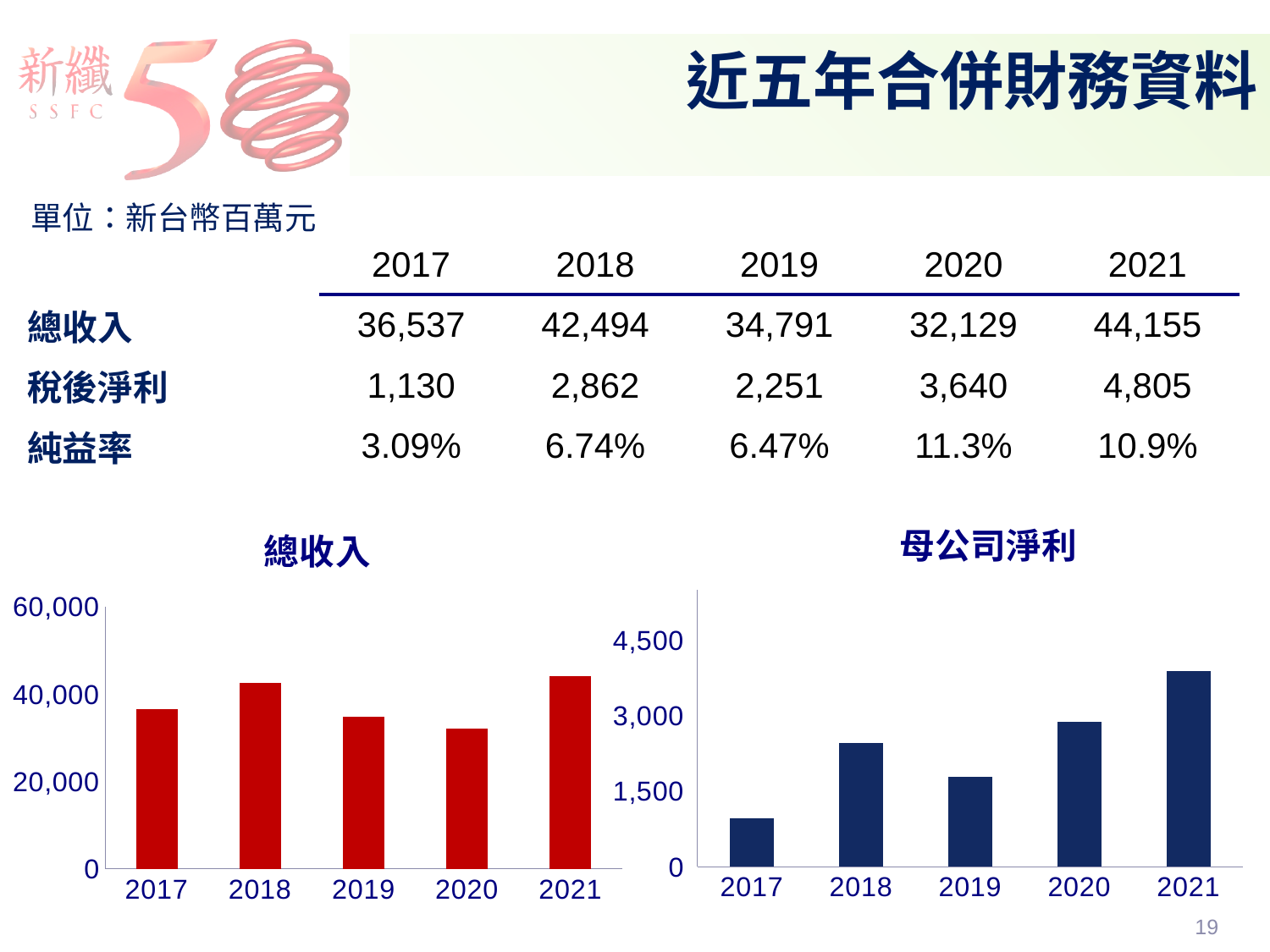

# 近五年合併財務資料
| 單位：新台幣百萬元 |
| --- |
|  | 2017 | 2018 | 2019 | 2020 | 2021 |
| --- | --- | --- | --- | --- | --- |
| 總收入 | 36,537 | 42,494 | 34,791 | 32,129 | 44,155 |
| 稅後淨利 | 1,130 | 2,862 | 2,251 | 3,640 | 4,805 |
| 純益率 | 3.09% | 6.74% | 6.47% | 11.3% | 10.9% |

### Chart:

| Category | 母公司淨利 |
|---|---|
| 2017 | 965.0 |
| 2018 | 2458.0 |
| 2019 | 1793.0 |
| 2020 | 2884.0 |
| 2021 | 3888.0 |

### Chart:

| Category | 總收入 |
|---|---|
| 2017 | 36537.0 |
| 2018 | 42494.0 |
| 2019 | 34791.0 |
| 2020 | 32129.0 |
| 2021 | 44155.0 |
19